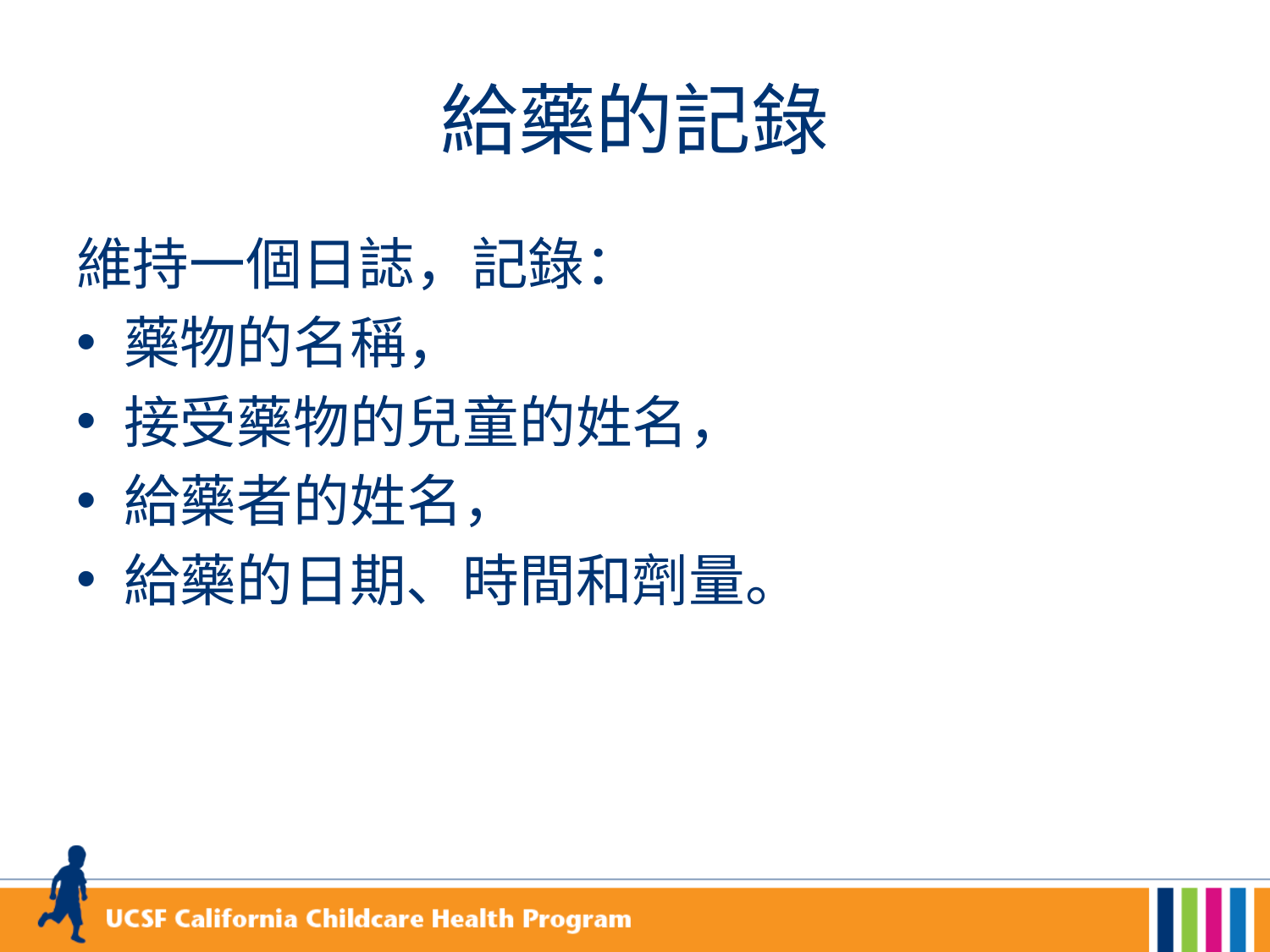

# 給藥的記錄
維持一個日誌，記錄：
藥物的名稱，
接受藥物的兒童的姓名，
給藥者的姓名，
給藥的日期、時間和劑量。